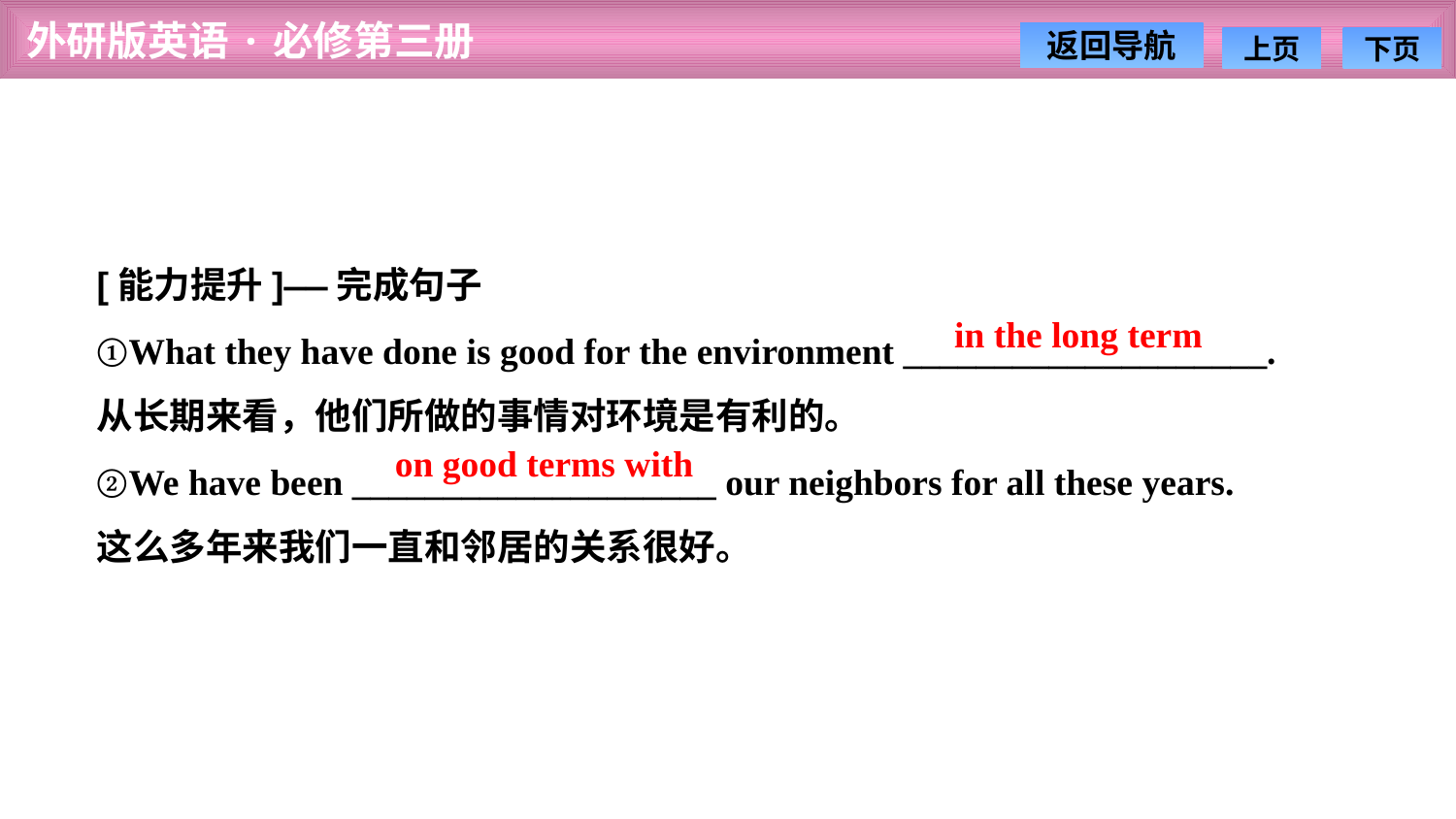

[能力提升]——完成句子
①What they have done is good for the environment ____________________.
从长期来看，他们所做的事情对环境是有利的。
②We have been ____________________ our neighbors for all these years.
这么多年来我们一直和邻居的关系很好。
in the long term
on good terms with